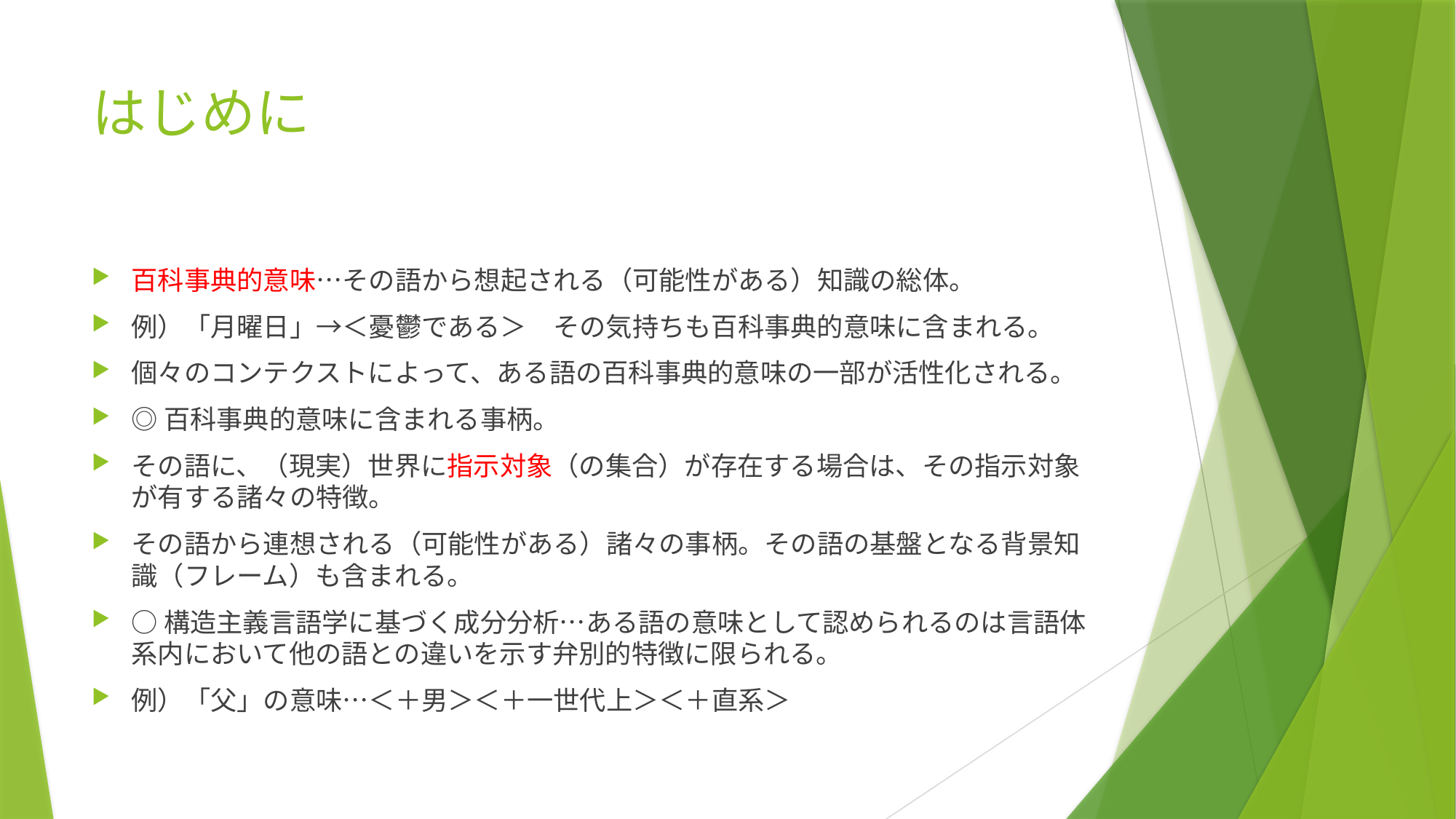

# はじめに
百科事典的意味…その語から想起される（可能性がある）知識の総体。
例）「月曜日」→＜憂鬱である＞　その気持ちも百科事典的意味に含まれる。
個々のコンテクストによって、ある語の百科事典的意味の一部が活性化される。
◎百科事典的意味に含まれる事柄。
その語に、（現実）世界に指示対象（の集合）が存在する場合は、その指示対象が有する諸々の特徴。
その語から連想される（可能性がある）諸々の事柄。その語の基盤となる背景知識（フレーム）も含まれる。
○構造主義言語学に基づく成分分析…ある語の意味として認められるのは言語体系内において他の語との違いを示す弁別的特徴に限られる。
例）「父」の意味…＜＋男＞＜＋一世代上＞＜＋直系＞